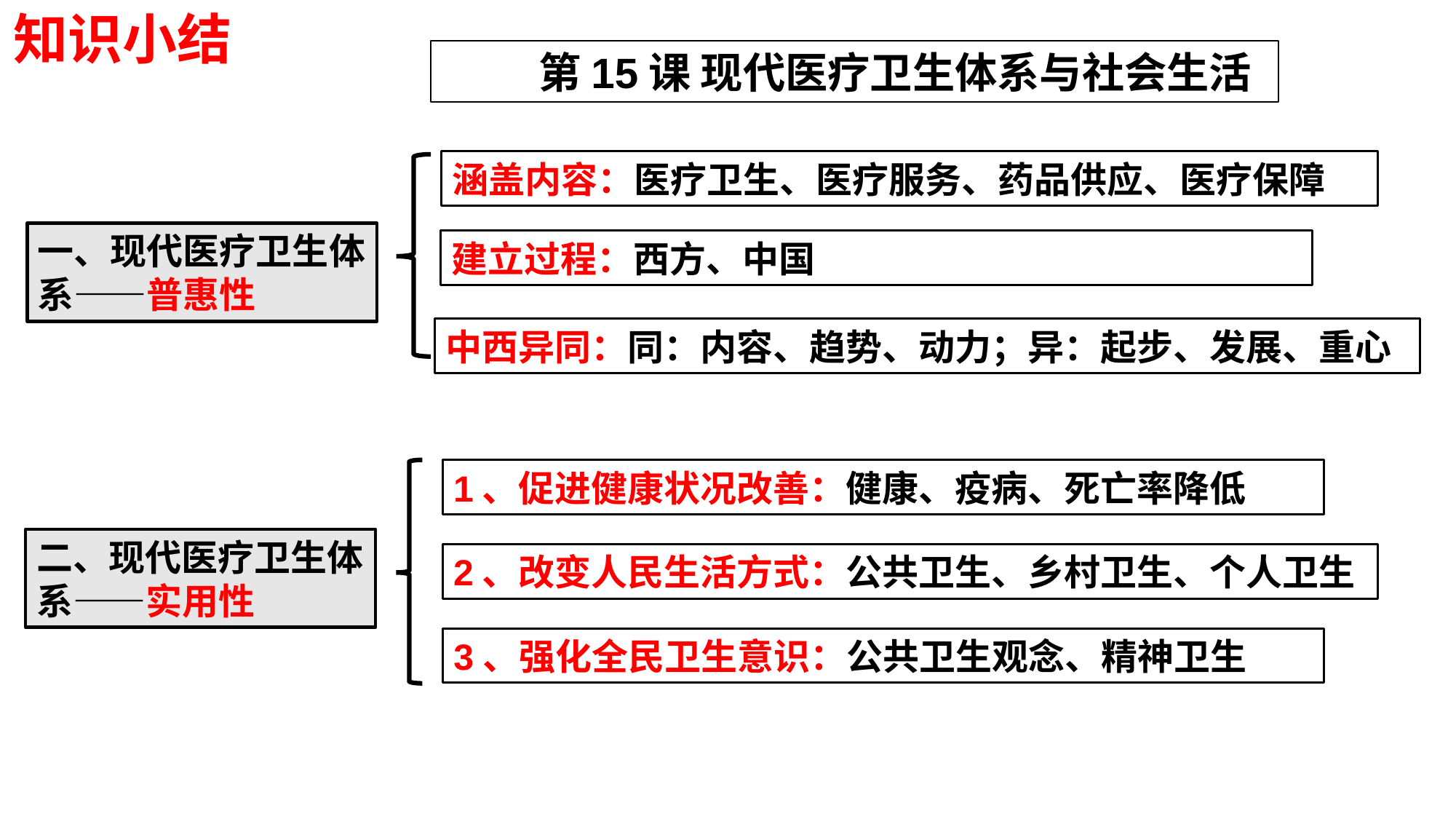

知识小结
         第15课 现代医疗卫生体系与社会生活
             第8课  中国古代的法治与教化
涵盖内容：医疗卫生、医疗服务、药品供应、医疗保障

一、现代医疗卫生体系——普惠性
建立过程：西方、中国
中西异同：同：内容、趋势、动力；异：起步、发展、重心

1、促进健康状况改善：健康、疫病、死亡率降低
二、现代医疗卫生体系——实用性
2、改变人民生活方式：公共卫生、乡村卫生、个人卫生
3、强化全民卫生意识：公共卫生观念、精神卫生